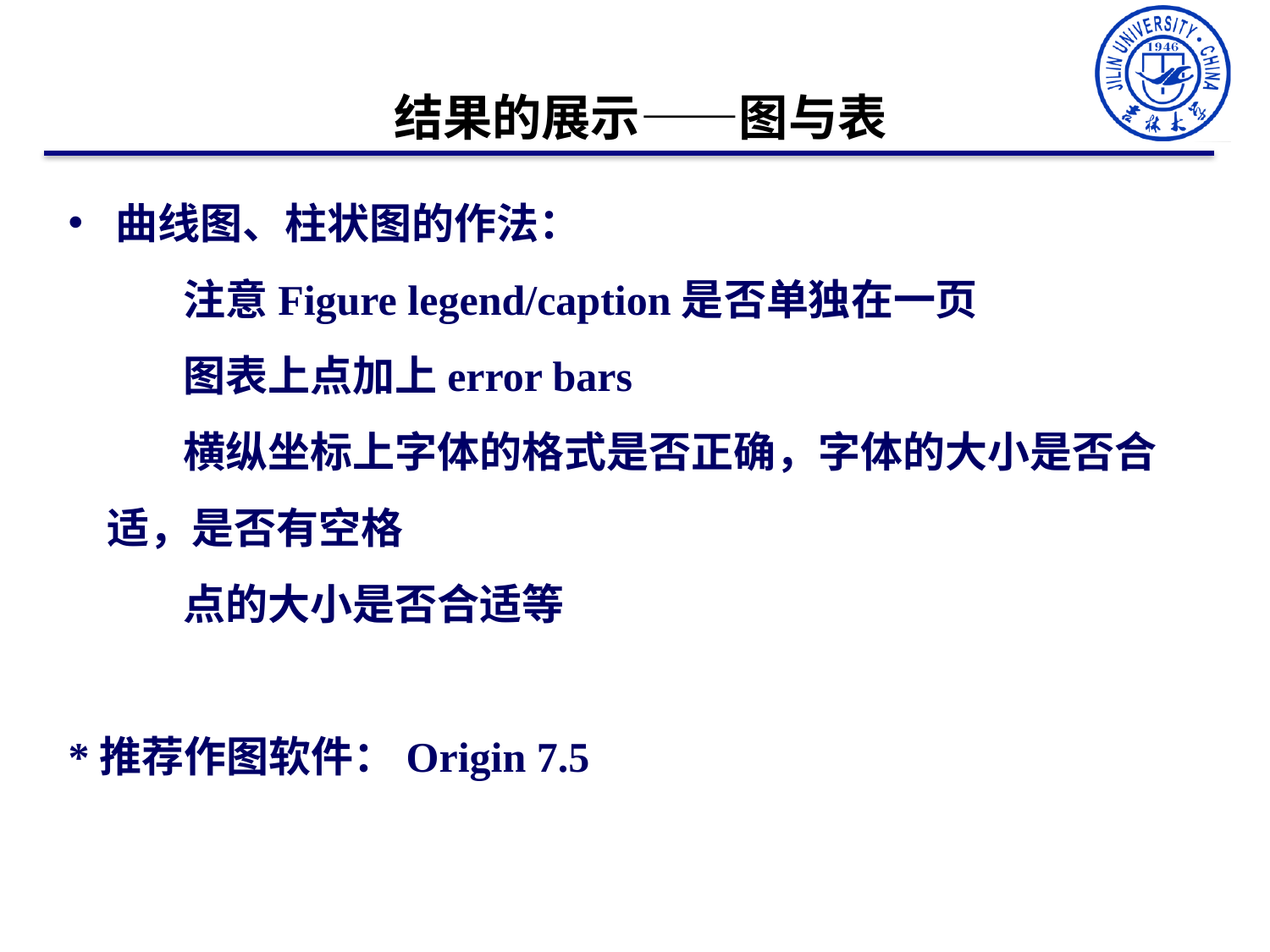

结果的展示——图与表
曲线图、柱状图的作法：
           注意Figure legend/caption是否单独在一页
           图表上点加上error bars
           横纵坐标上字体的格式是否正确，字体的大小是否合
   适，是否有空格
           点的大小是否合适等

*推荐作图软件：Origin 7.5